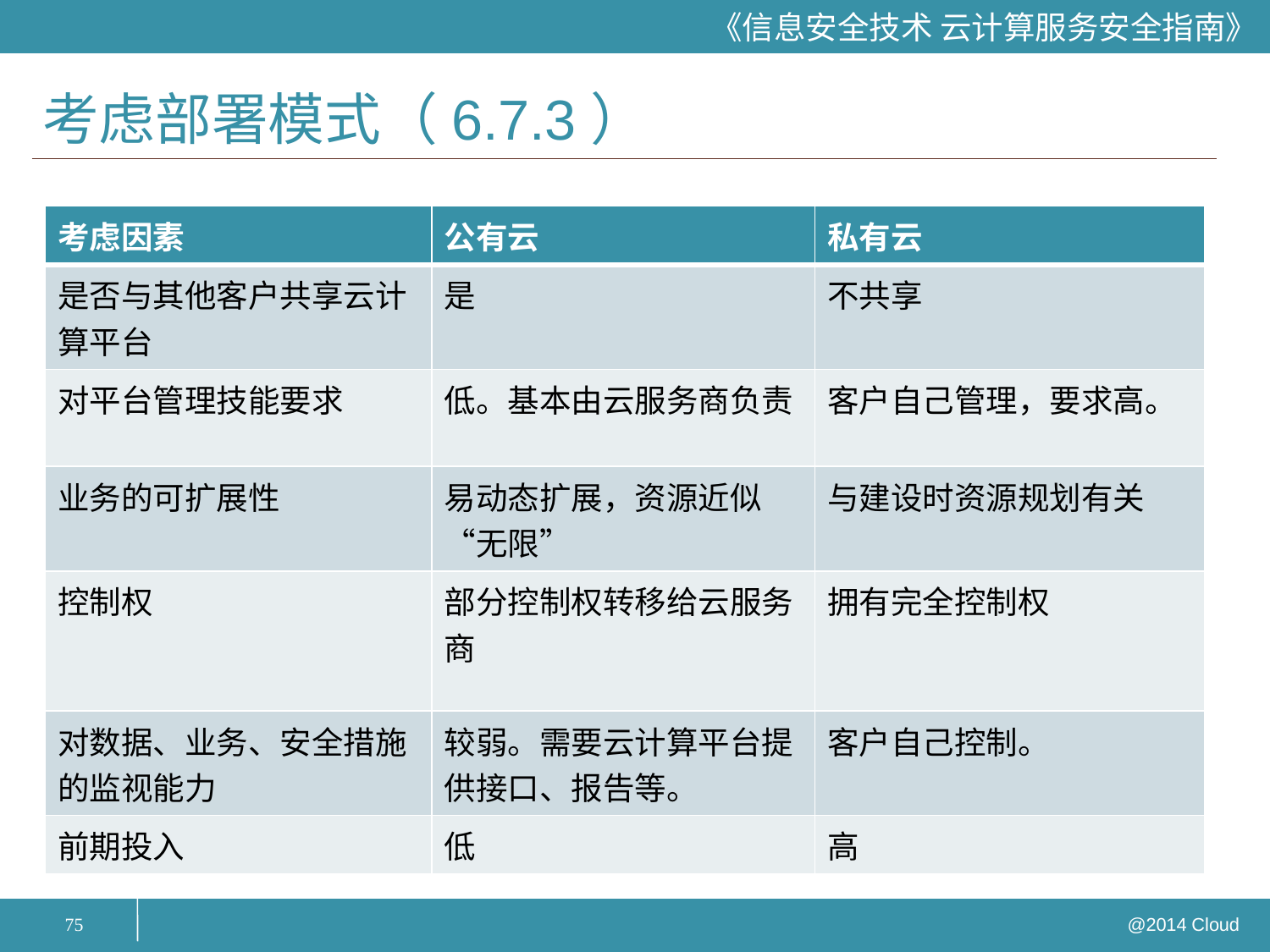

# 考虑部署模式（6.7.3）
| 考虑因素 | 公有云 | 私有云 |
| --- | --- | --- |
| 是否与其他客户共享云计算平台 | 是 | 不共享 |
| 对平台管理技能要求 | 低。基本由云服务商负责 | 客户自己管理，要求高。 |
| 业务的可扩展性 | 易动态扩展，资源近似“无限” | 与建设时资源规划有关 |
| 控制权 | 部分控制权转移给云服务商 | 拥有完全控制权 |
| 对数据、业务、安全措施的监视能力 | 较弱。需要云计算平台提供接口、报告等。 | 客户自己控制。 |
| 前期投入 | 低 | 高 |
75